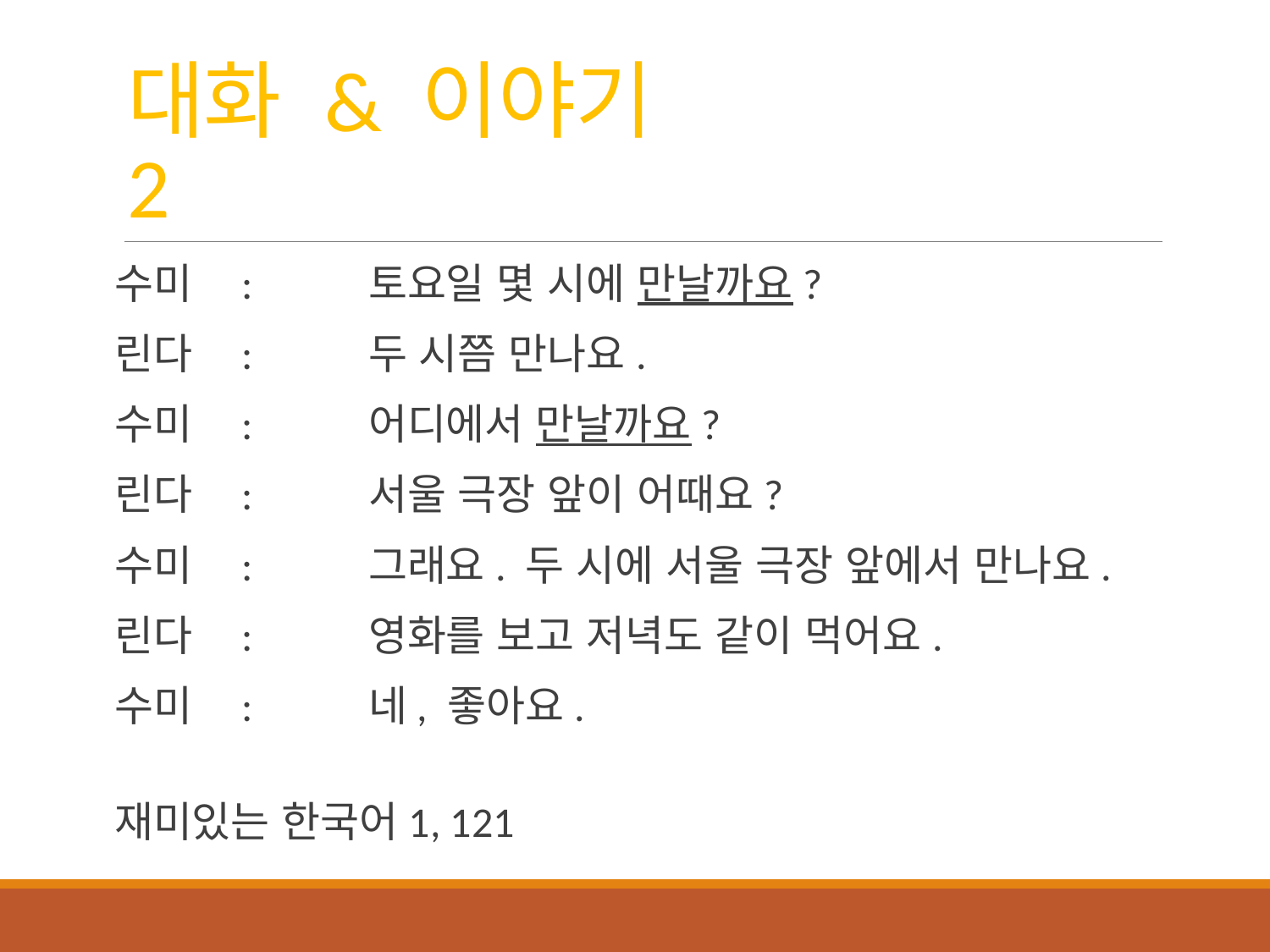

# 대화 & 이야기 2
수미	:	토요일 몇 시에 만날까요?
린다	:	두 시쯤 만나요.
수미	:	어디에서 만날까요?
린다	:	서울 극장 앞이 어때요?
수미	:	그래요. 두 시에 서울 극장 앞에서 만나요.
린다	:	영화를 보고 저녁도 같이 먹어요.
수미	:	네, 좋아요.
							 재미있는 한국어1, 121